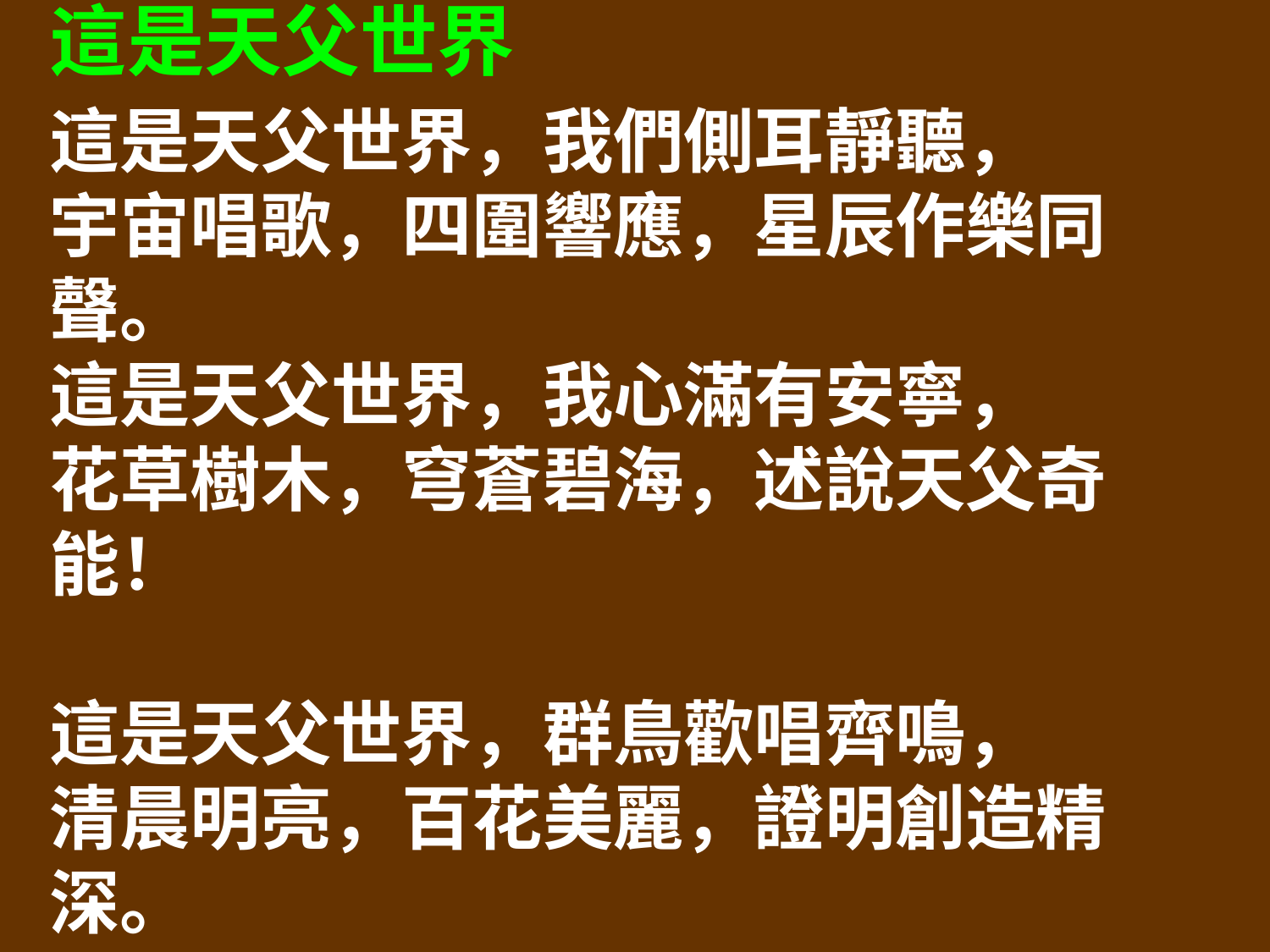

這是天父世界
這是天父世界，我們側耳靜聽，
宇宙唱歌，四圍響應，星辰作樂同聲。
這是天父世界，我心滿有安寧，
花草樹木，穹蒼碧海，述說天父奇能！

這是天父世界，群鳥歡唱齊鳴，
清晨明亮，百花美麗，證明創造精深。
這是天父世界，祂愛普及萬千，
風吹草聲，知祂經過，隨處能聽祂言。